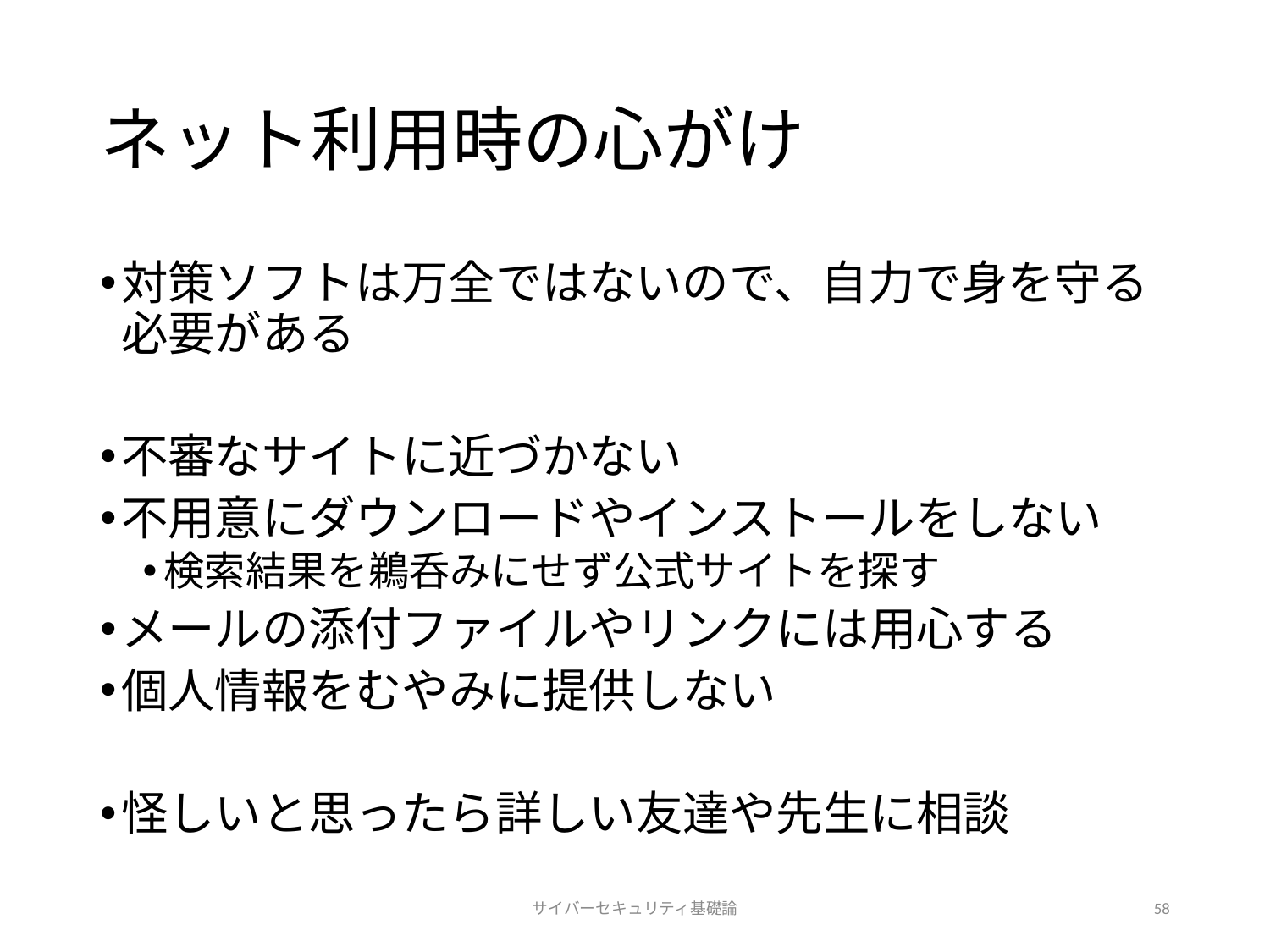

# ネット利用時の心がけ
対策ソフトは万全ではないので、自力で身を守る必要がある

不審なサイトに近づかない
不用意にダウンロードやインストールをしない
検索結果を鵜呑みにせず公式サイトを探す
メールの添付ファイルやリンクには用心する
個人情報をむやみに提供しない

怪しいと思ったら詳しい友達や先生に相談
サイバーセキュリティ基礎論
58